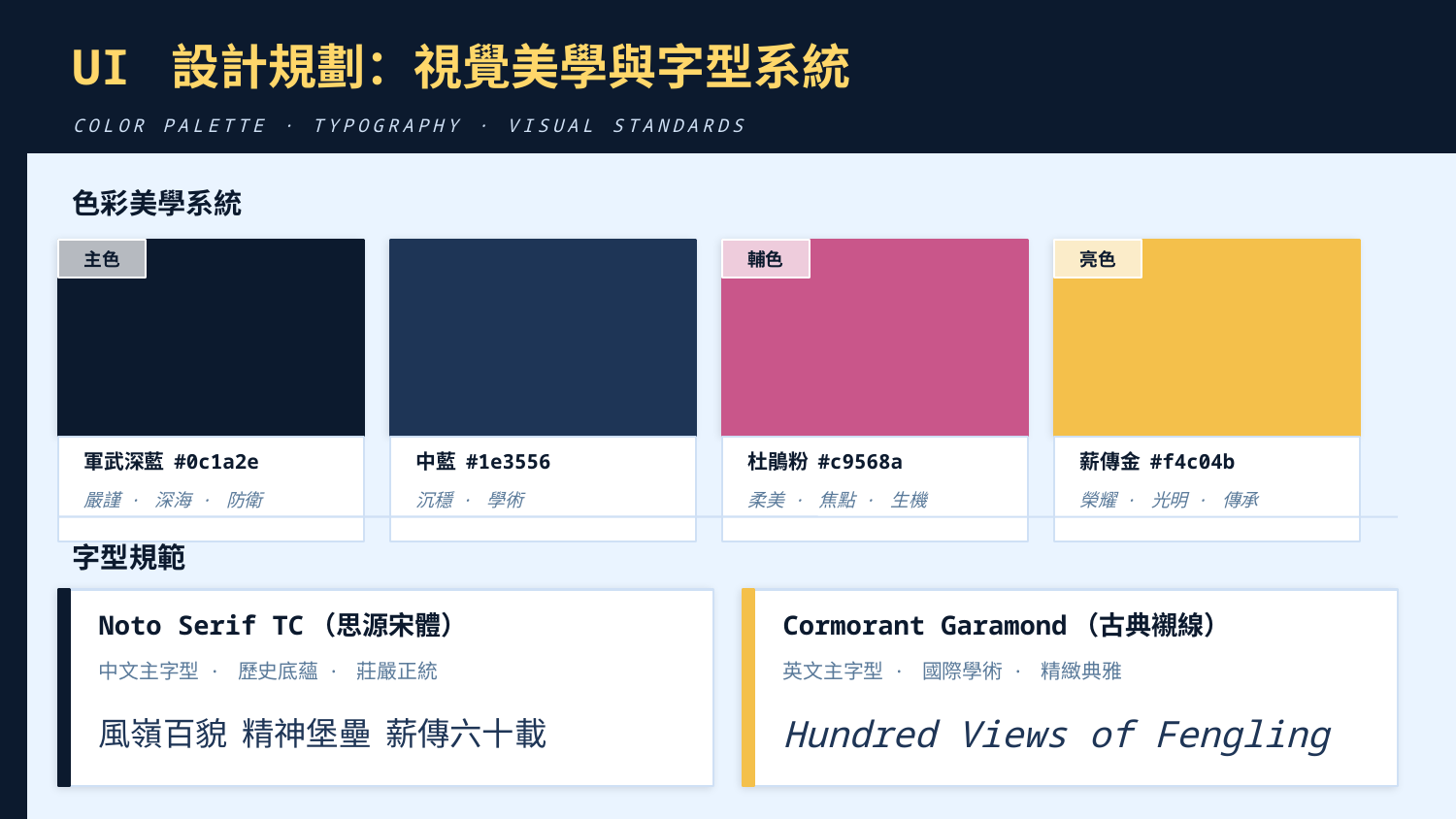

UI 設計規劃：視覺美學與字型系統
COLOR PALETTE · TYPOGRAPHY · VISUAL STANDARDS
色彩美學系統

主色

輔色

亮色

軍武深藍 #0c1a2e
中藍 #1e3556
杜鵑粉 #c9568a
薪傳金 #f4c04b
嚴謹 · 深海 · 防衛
沉穩 · 學術
柔美 · 焦點 · 生機
榮耀 · 光明 · 傳承

字型規範

Noto Serif TC（思源宋體）
Cormorant Garamond（古典襯線）
中文主字型 · 歷史底蘊 · 莊嚴正統
英文主字型 · 國際學術 · 精緻典雅
風嶺百貌  精神堡壘  薪傳六十載
Hundred Views of Fengling